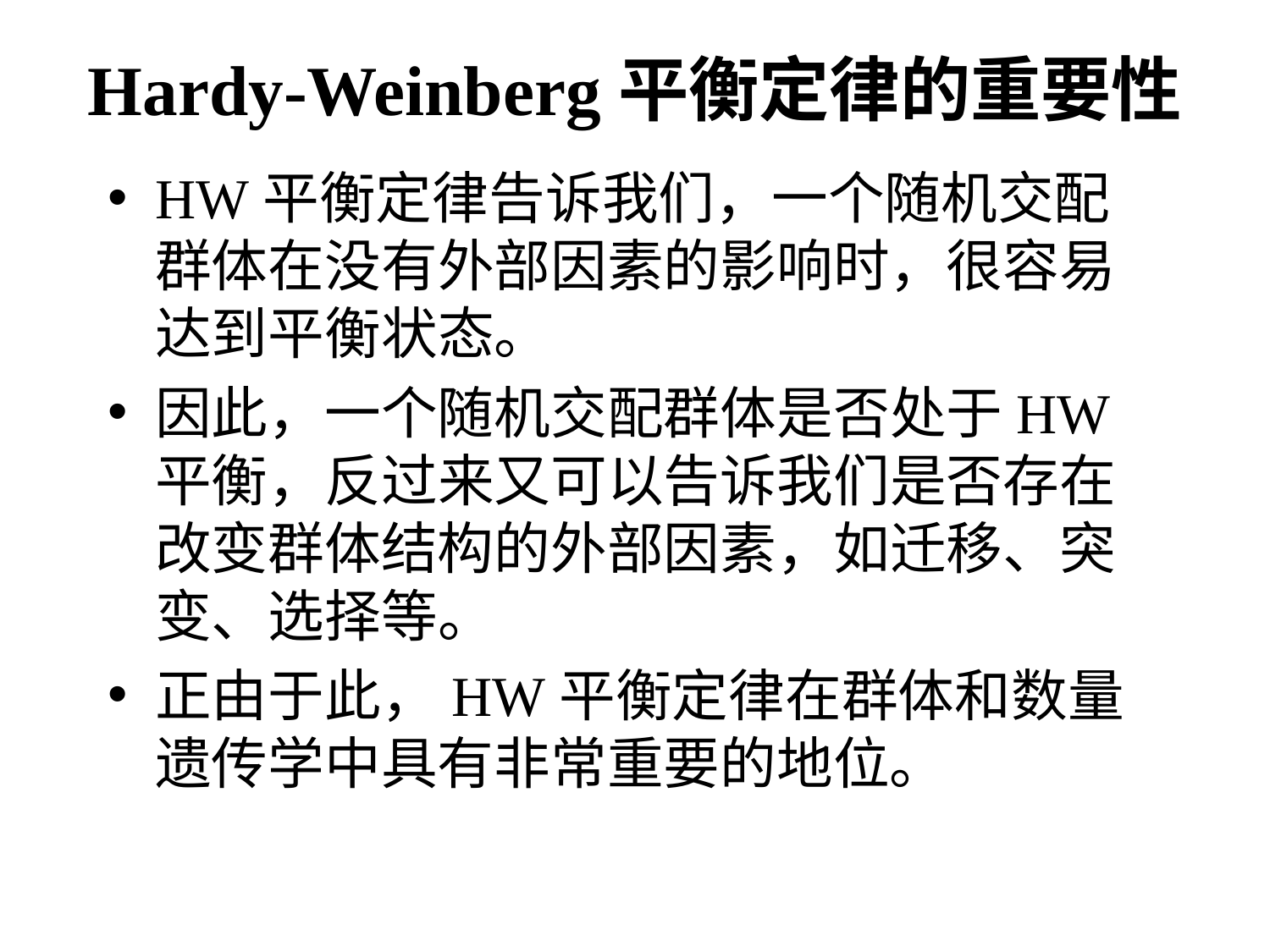

# Hardy-Weinberg平衡定律的重要性
HW平衡定律告诉我们，一个随机交配群体在没有外部因素的影响时，很容易达到平衡状态。
因此，一个随机交配群体是否处于HW平衡，反过来又可以告诉我们是否存在改变群体结构的外部因素，如迁移、突变、选择等。
正由于此，HW平衡定律在群体和数量遗传学中具有非常重要的地位。